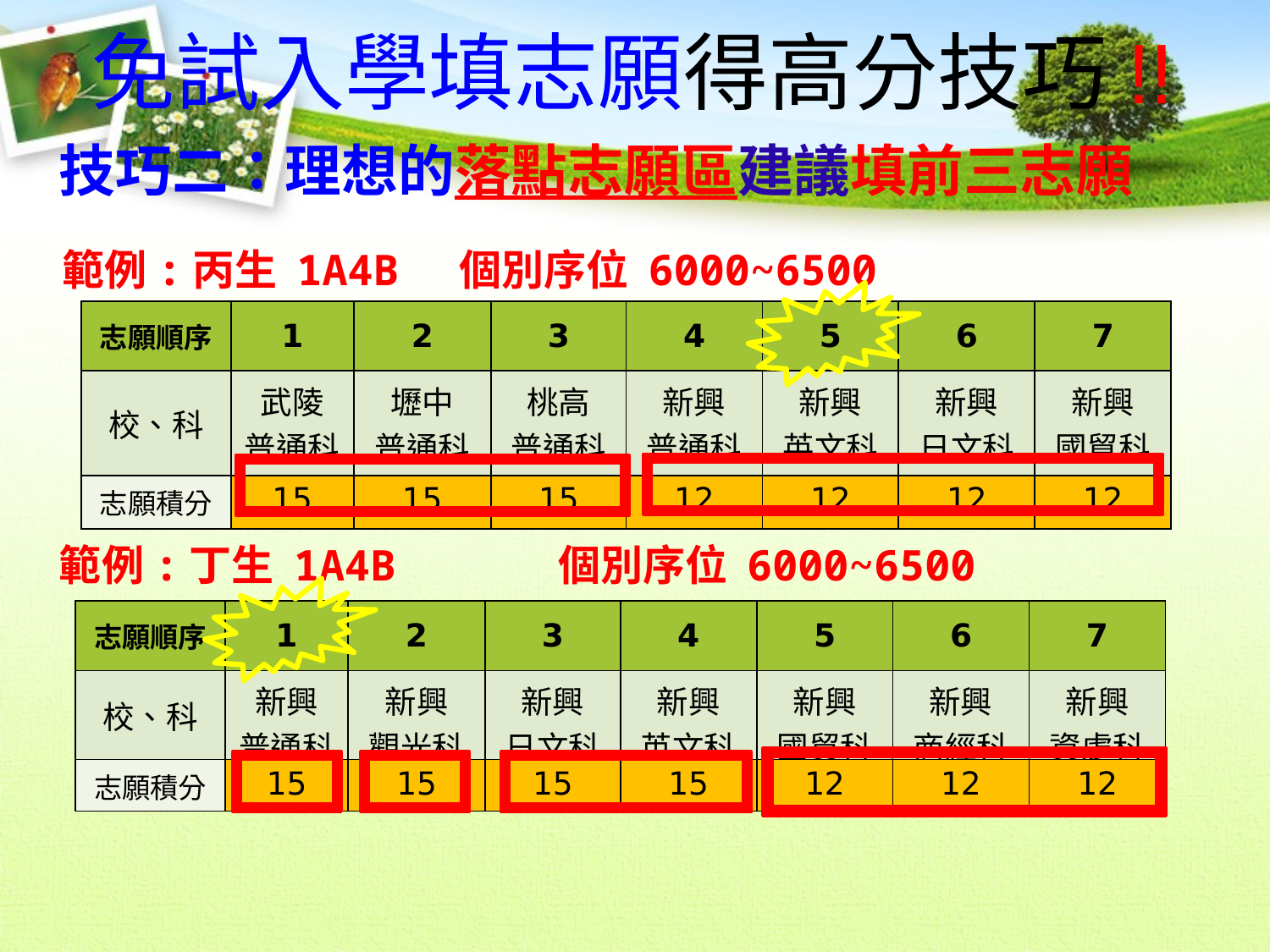

免試入學填志願得高分技巧!!
技巧二：理想的落點志願區建議填前三志願
範例:丙生 1A4B  個別序位 6000~6500

| 志願順序 | 1 | 2 | 3 | 4 | 5 | 6 | 7 |
| --- | --- | --- | --- | --- | --- | --- | --- |
| 校、科 | 武陵 普通科 | 壢中 普通科 | 桃高 普通科 | 新興 普通科 | 新興 英文科 | 新興 日文科 | 新興 國貿科 |
| 志願積分 | 15 | 15 | 15 | 12 | 12 | 12 | 12 |

範例:丁生 1A4B      個別序位 6000~6500

| 志願順序 | 1 | 2 | 3 | 4 | 5 | 6 | 7 |
| --- | --- | --- | --- | --- | --- | --- | --- |
| 校、科 | 新興 普通科 | 新興 觀光科 | 新興 日文科 | 新興 英文科 | 新興 國貿科 | 新興 商經科 | 新興 資處科 |
| 志願積分 | 15 | 15 | 15 | 15 | 12 | 12 | 12 |